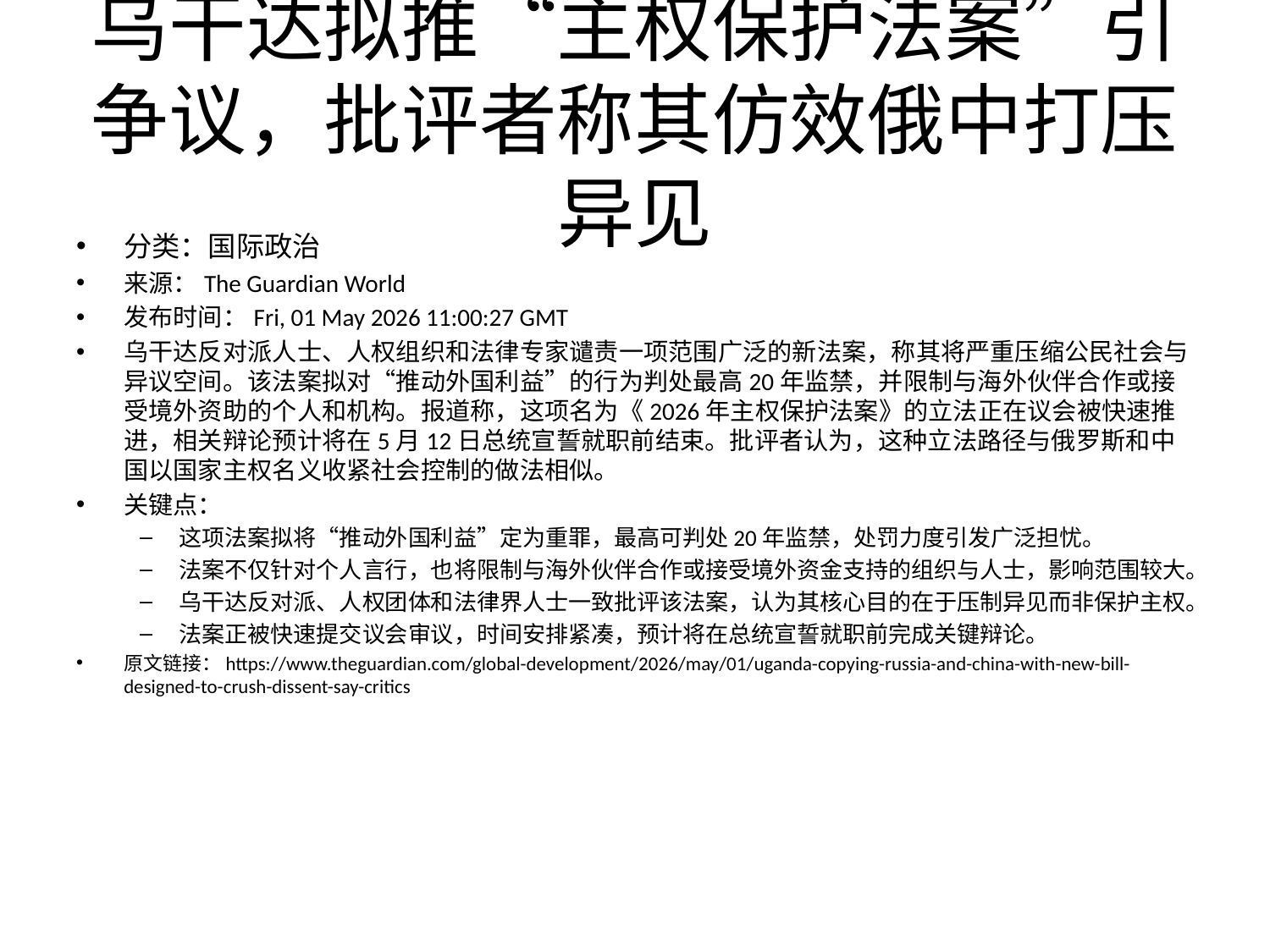

# 乌干达拟推“主权保护法案”引争议，批评者称其仿效俄中打压异见
分类：国际政治
来源：The Guardian World
发布时间：Fri, 01 May 2026 11:00:27 GMT
乌干达反对派人士、人权组织和法律专家谴责一项范围广泛的新法案，称其将严重压缩公民社会与异议空间。该法案拟对“推动外国利益”的行为判处最高20年监禁，并限制与海外伙伴合作或接受境外资助的个人和机构。报道称，这项名为《2026年主权保护法案》的立法正在议会被快速推进，相关辩论预计将在5月12日总统宣誓就职前结束。批评者认为，这种立法路径与俄罗斯和中国以国家主权名义收紧社会控制的做法相似。
关键点：
这项法案拟将“推动外国利益”定为重罪，最高可判处20年监禁，处罚力度引发广泛担忧。
法案不仅针对个人言行，也将限制与海外伙伴合作或接受境外资金支持的组织与人士，影响范围较大。
乌干达反对派、人权团体和法律界人士一致批评该法案，认为其核心目的在于压制异见而非保护主权。
法案正被快速提交议会审议，时间安排紧凑，预计将在总统宣誓就职前完成关键辩论。
原文链接：https://www.theguardian.com/global-development/2026/may/01/uganda-copying-russia-and-china-with-new-bill-designed-to-crush-dissent-say-critics